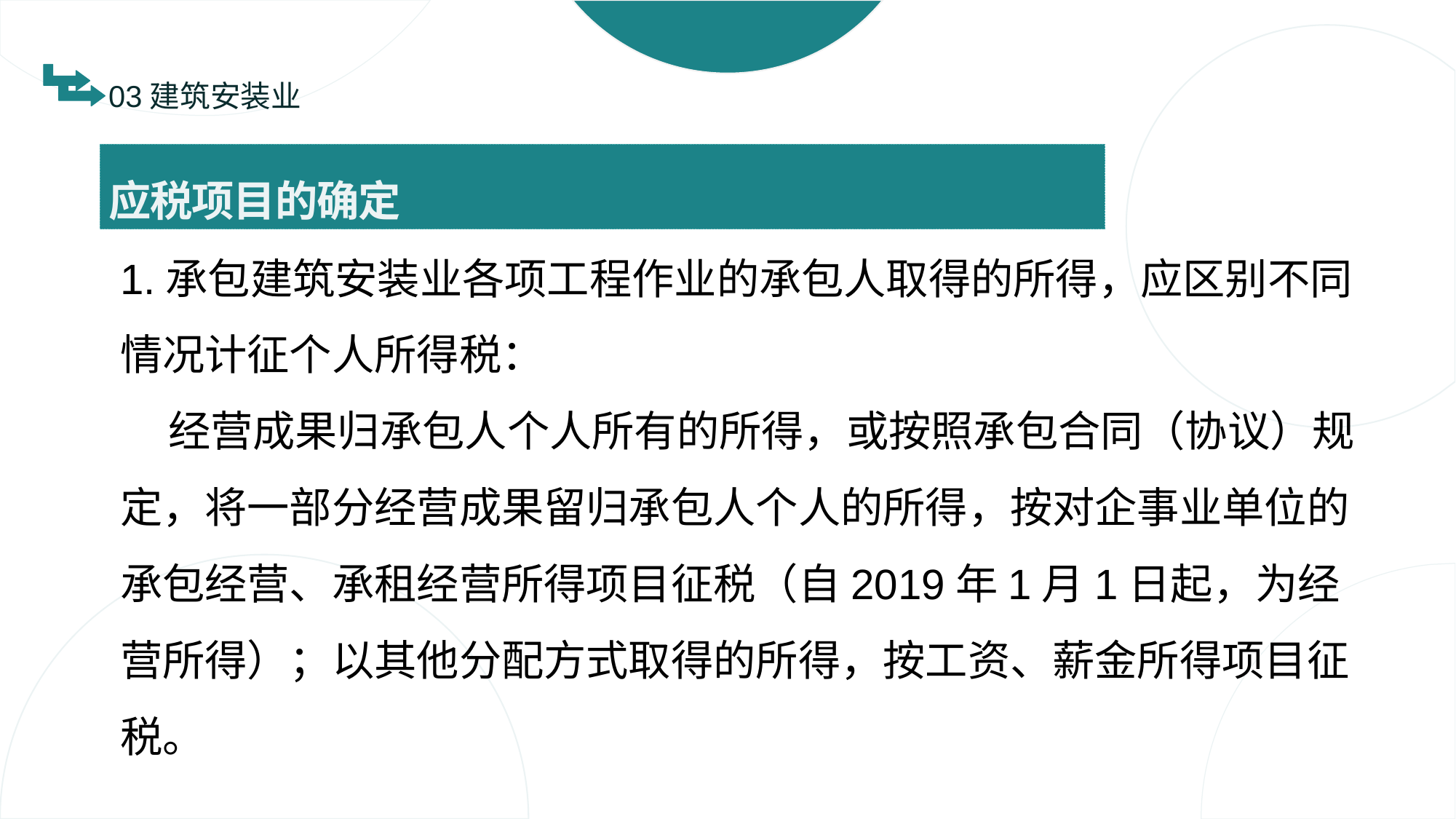

03建筑安装业

应税项目的确定
1.承包建筑安装业各项工程作业的承包人取得的所得，应区别不同情况计征个人所得税：
    经营成果归承包人个人所有的所得，或按照承包合同（协议）规定，将一部分经营成果留归承包人个人的所得，按对企事业单位的承包经营、承租经营所得项目征税（自2019年1月1日起，为经营所得）；以其他分配方式取得的所得，按工资、薪金所得项目征税。